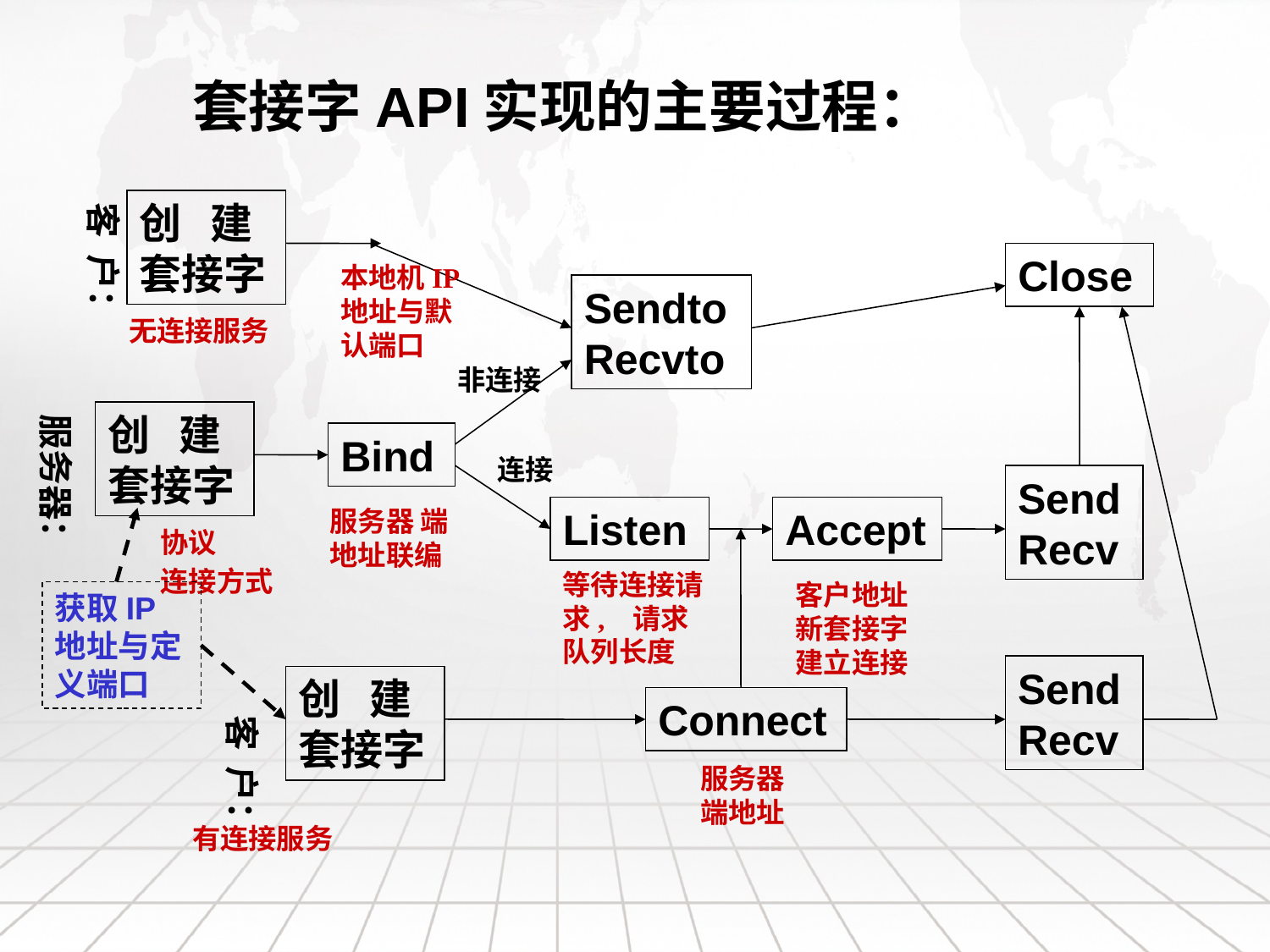

套接字API实现的主要过程：
客  户：
创   建套接字

Close
本地机IP地址与默认端口
SendtoRecvto

无连接服务

非连接

服务器：
创   建套接字
Bind
连接

Send Recv
服务器 端地址联编
Listen
Accept

协议
连接方式

等待连接请求,   请求队列长度
客户地址新套接字建立连接
获取IP地址与定义端口

Send Recv
创   建套接字
Connect
客  户：

服务器  端地址
有连接服务